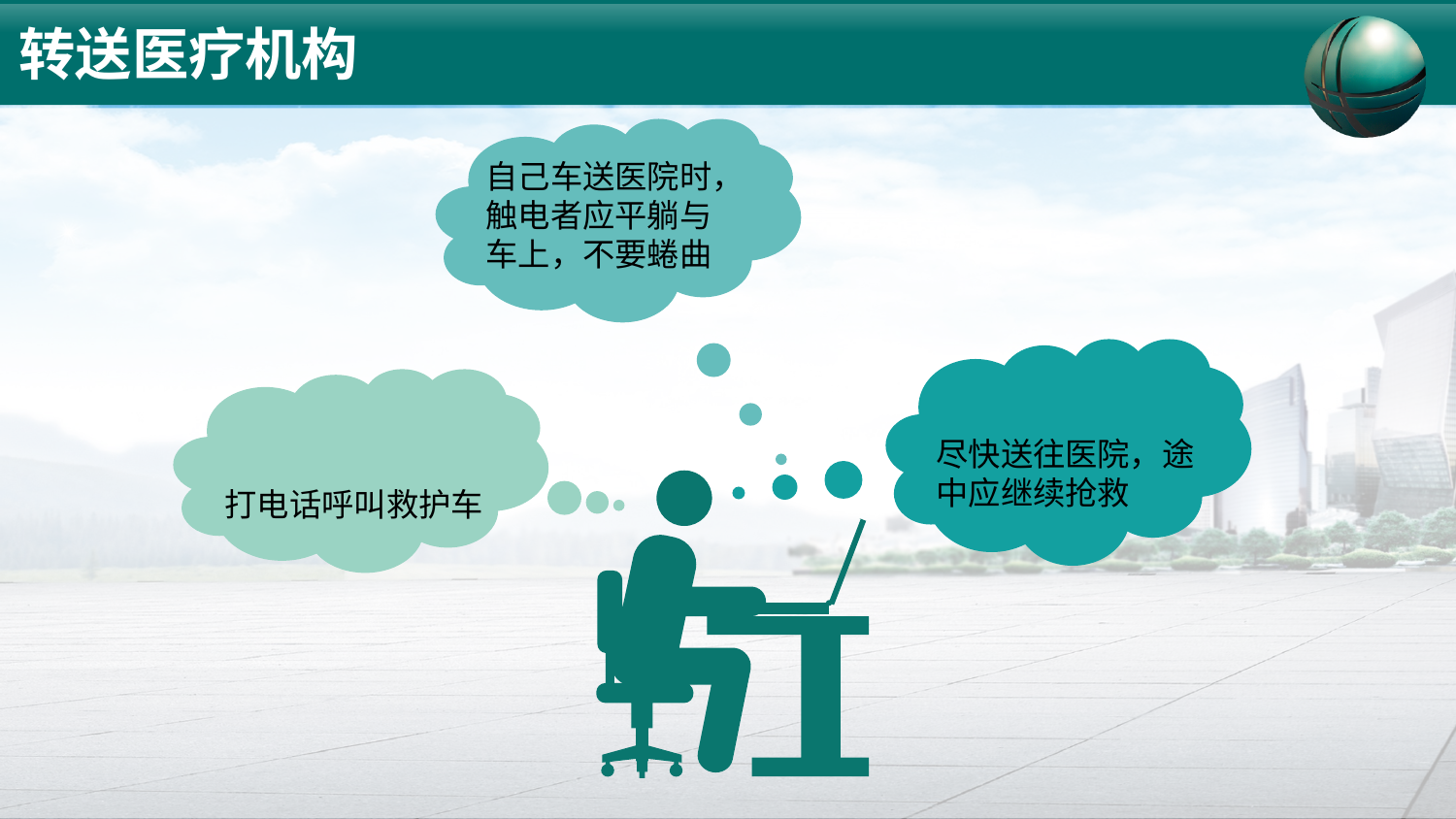

转送医疗机构
自己车送医院时，触电者应平躺与车上，不要蜷曲
尽快送往医院，途
中应继续抢救
打电话呼叫救护车